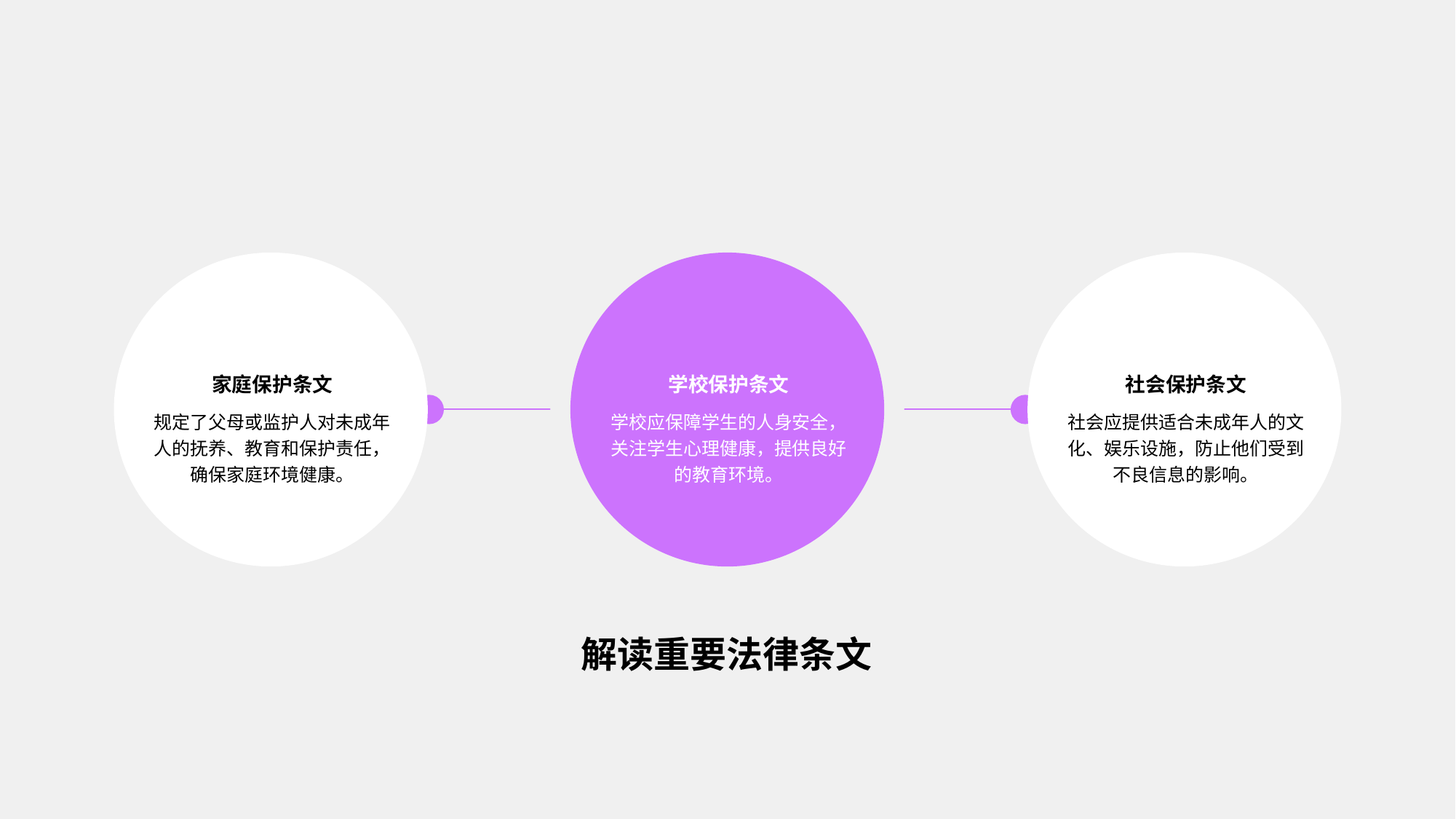

家庭保护条文
规定了父母或监护人对未成年人的抚养、教育和保护责任，确保家庭环境健康。

学校保护条文
学校应保障学生的人身安全，关注学生心理健康，提供良好的教育环境。

社会保护条文
社会应提供适合未成年人的文化、娱乐设施，防止他们受到不良信息的影响。

解读重要法律条文
# 法律条文解读